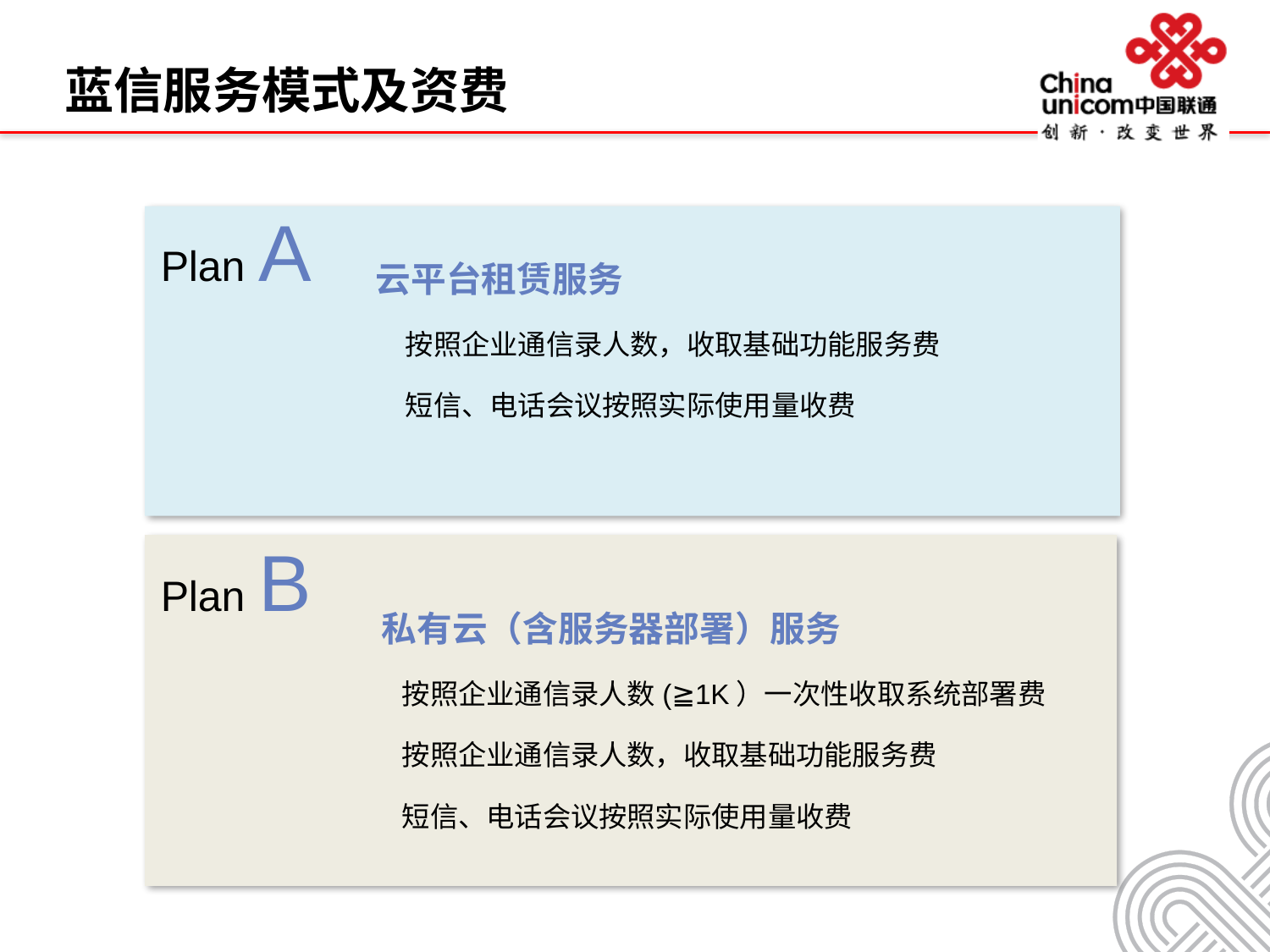

蓝信服务模式及资费
Plan A

   云平台租赁服务
按照企业通信录人数，收取基础功能服务费
短信、电话会议按照实际使用量收费
Plan B

  私有云（含服务器部署）服务
      按照企业通信录人数(≧1K）一次性收取系统部署费
      按照企业通信录人数，收取基础功能服务费
      短信、电话会议按照实际使用量收费